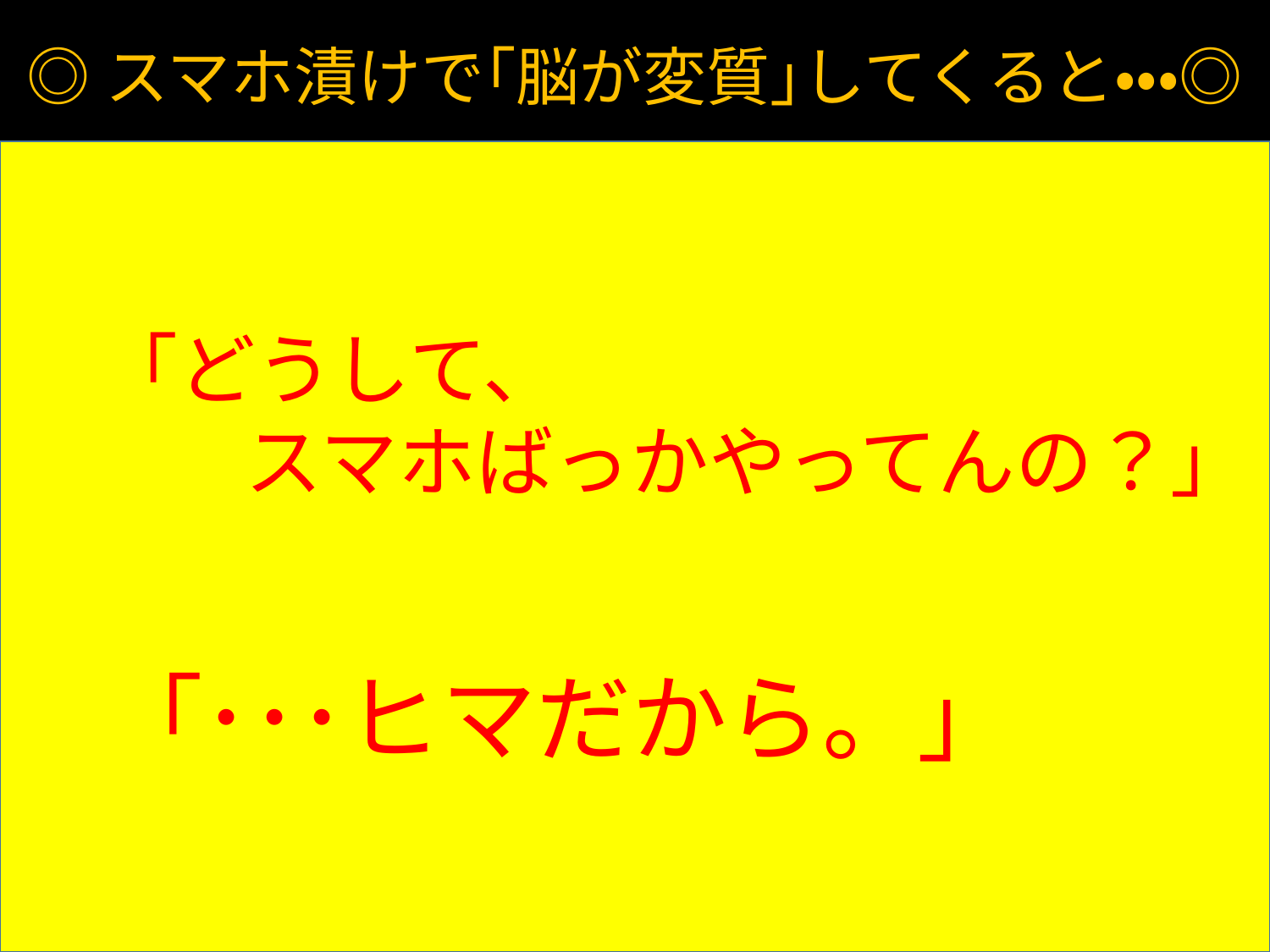

◎スマホ漬けで｢脳が変質｣してくると・・・◎
　　｢どうして、
　　　スマホばっかやってんの？｣

　「･･･ヒマだから。」
コミュニケーションに障害が出るおそれ
他人に対する思いやりに欠けてくるおそれ
（自己中心的になる）
｢つながり依存｣(依存症の状態)のおそれ
（常にSNSでつながっていないと落ち着かない）